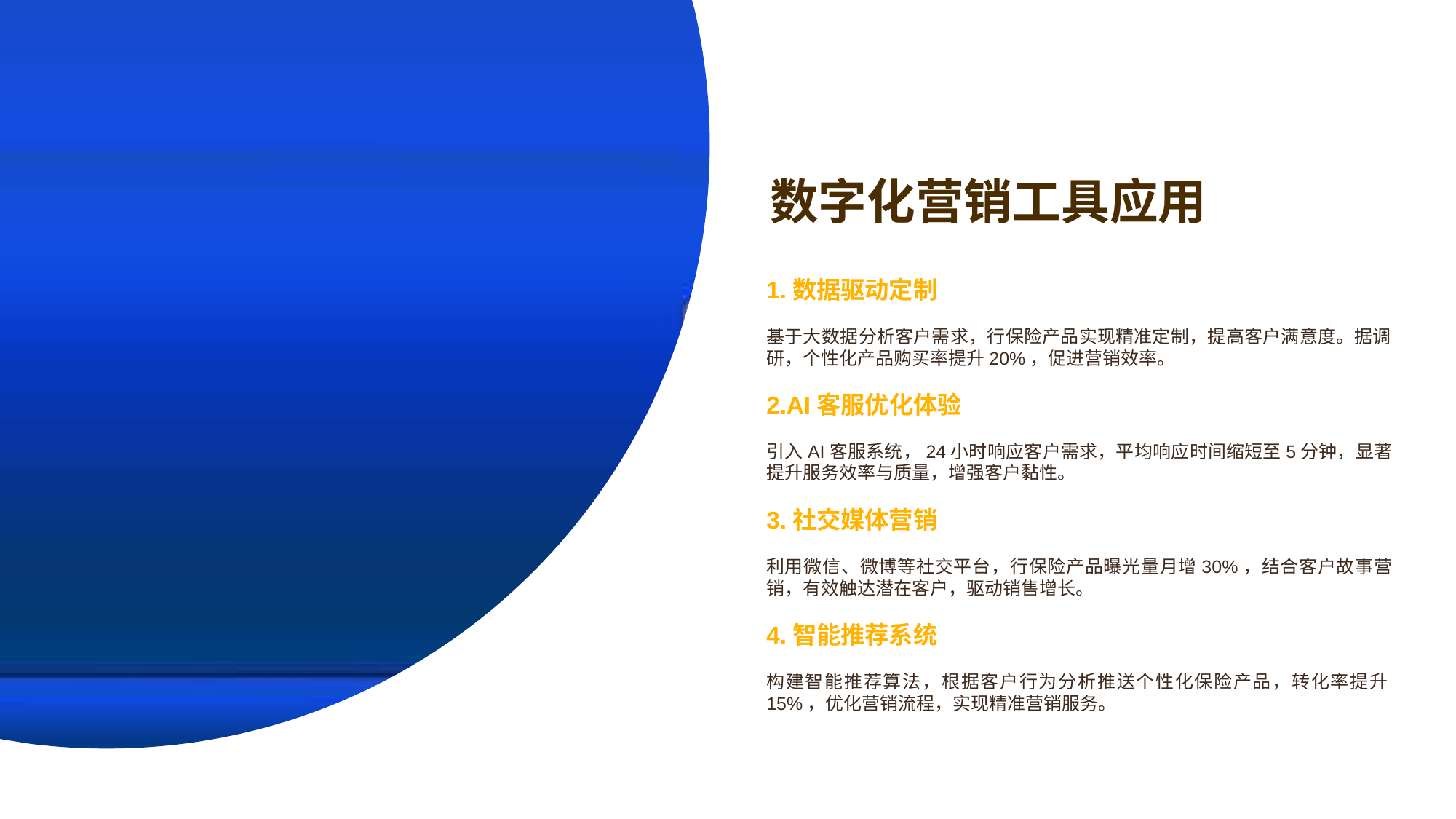

数字化营销工具应用
1.数据驱动定制
基于大数据分析客户需求，行保险产品实现精准定制，提高客户满意度。据调研，个性化产品购买率提升20%，促进营销效率。
2.AI客服优化体验
引入AI客服系统，24小时响应客户需求，平均响应时间缩短至5分钟，显著提升服务效率与质量，增强客户黏性。
3.社交媒体营销
利用微信、微博等社交平台，行保险产品曝光量月增30%，结合客户故事营销，有效触达潜在客户，驱动销售增长。
4.智能推荐系统
构建智能推荐算法，根据客户行为分析推送个性化保险产品，转化率提升15%，优化营销流程，实现精准营销服务。